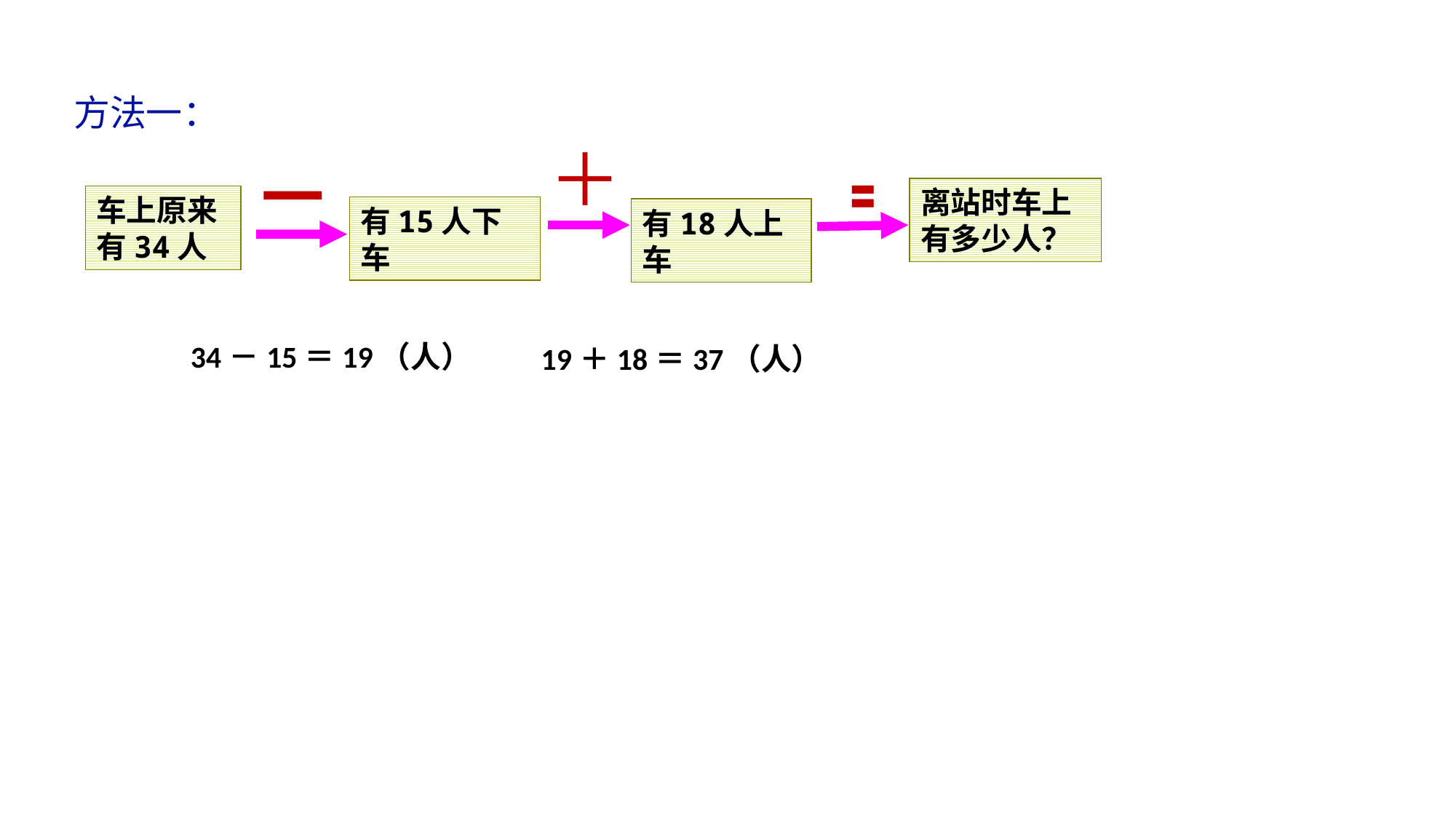

方法一：
＋

－

〓

离站时车上
有多少人？
车上原来
有34人
有15人下车
有18人上车
34－15＝19（人）
19＋18＝37（人）